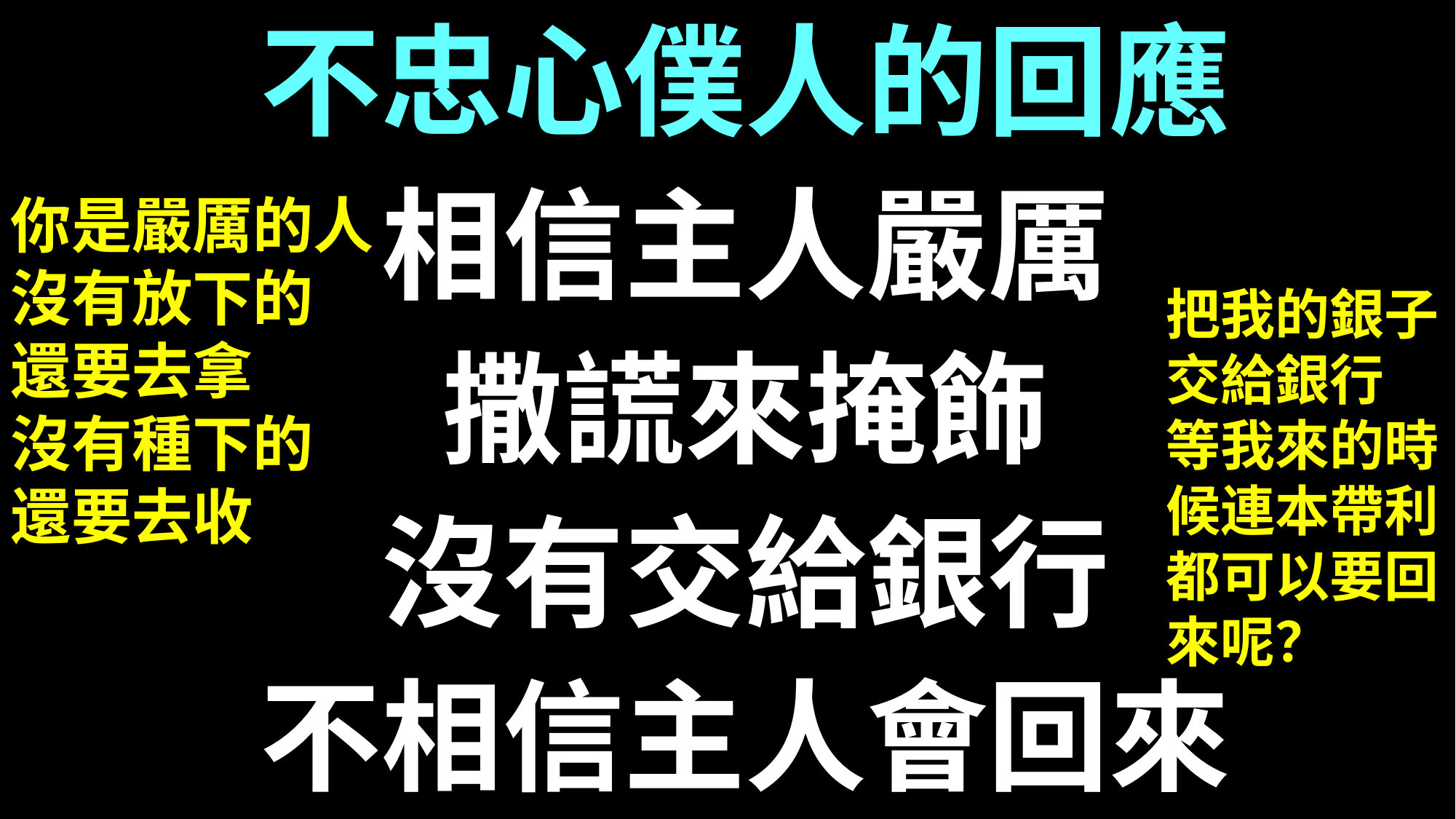

不忠心僕人的回應
相信主人嚴厲
撒謊來掩飾
沒有交給銀行
不相信主人會回來
你是嚴厲的人
沒有放下的
還要去拿
沒有種下的
還要去收
把我的銀子交給銀行
等我來的時候連本帶利都可以要回來呢？